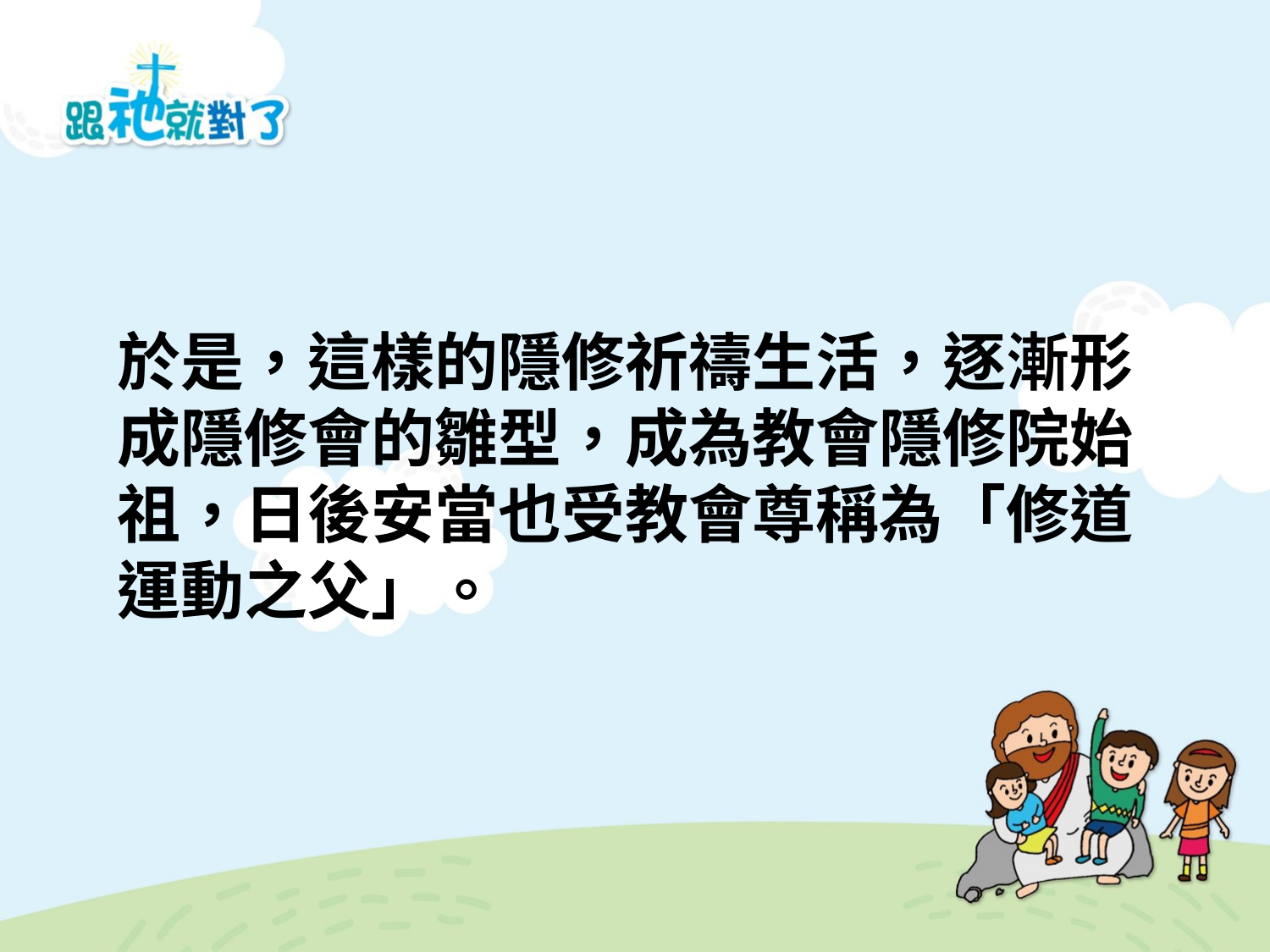

於是，這樣的隱修祈禱生活，逐漸形成隱修會的雛型，成為教會隱修院始祖，日後安當也受教會尊稱為「修道運動之父」。